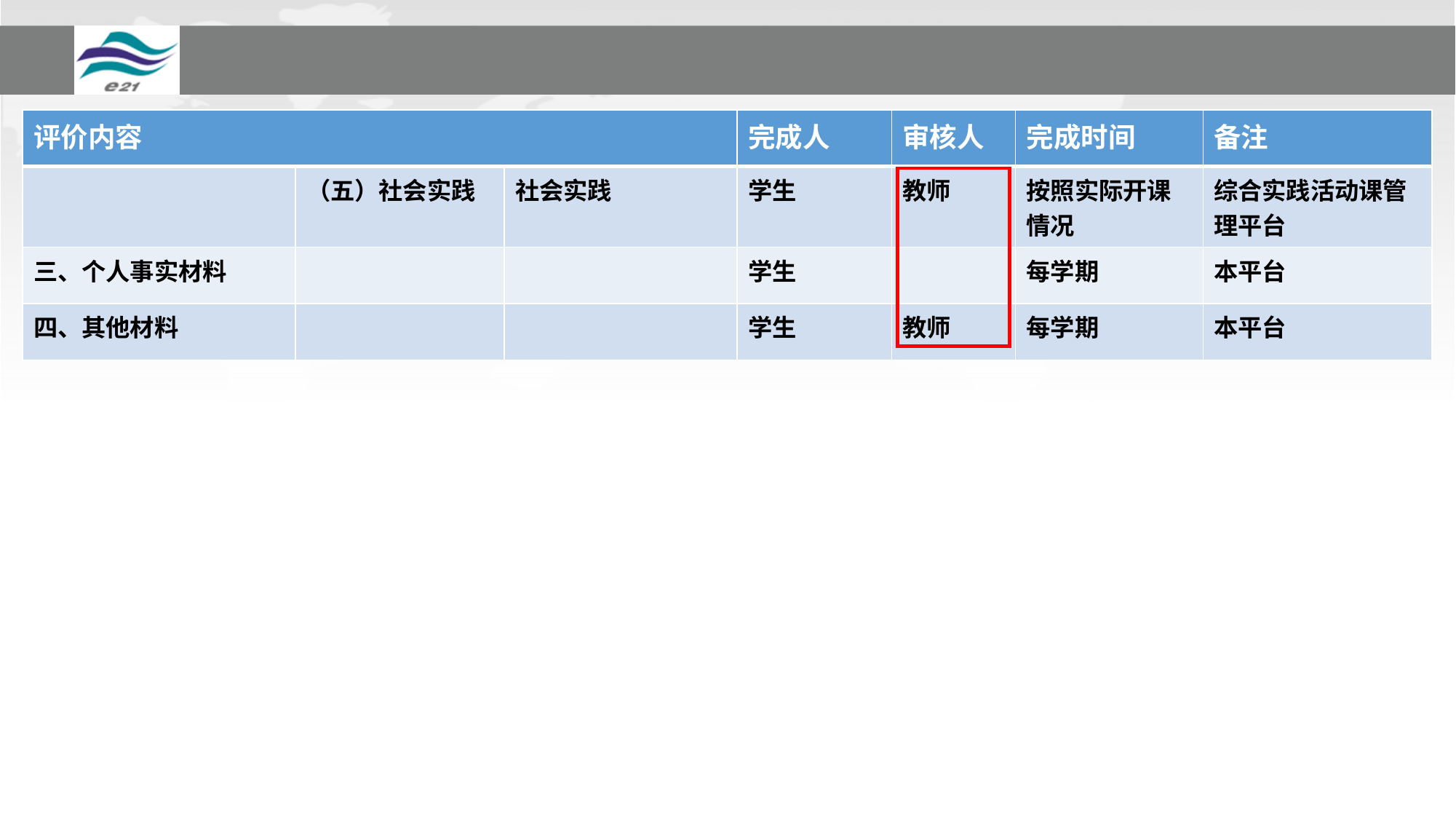

| 评价内容 |  |  | 完成人 | 审核人 | 完成时间 | 备注 |
| --- | --- | --- | --- | --- | --- | --- |
|  | （五）社会实践 | 社会实践 | 学生 | 教师 | 按照实际开课情况 | 综合实践活动课管理平台 |
| 三、个人事实材料 |  |  | 学生 |  | 每学期 | 本平台 |
| 四、其他材料 |  |  | 学生 | 教师 | 每学期 | 本平台 |